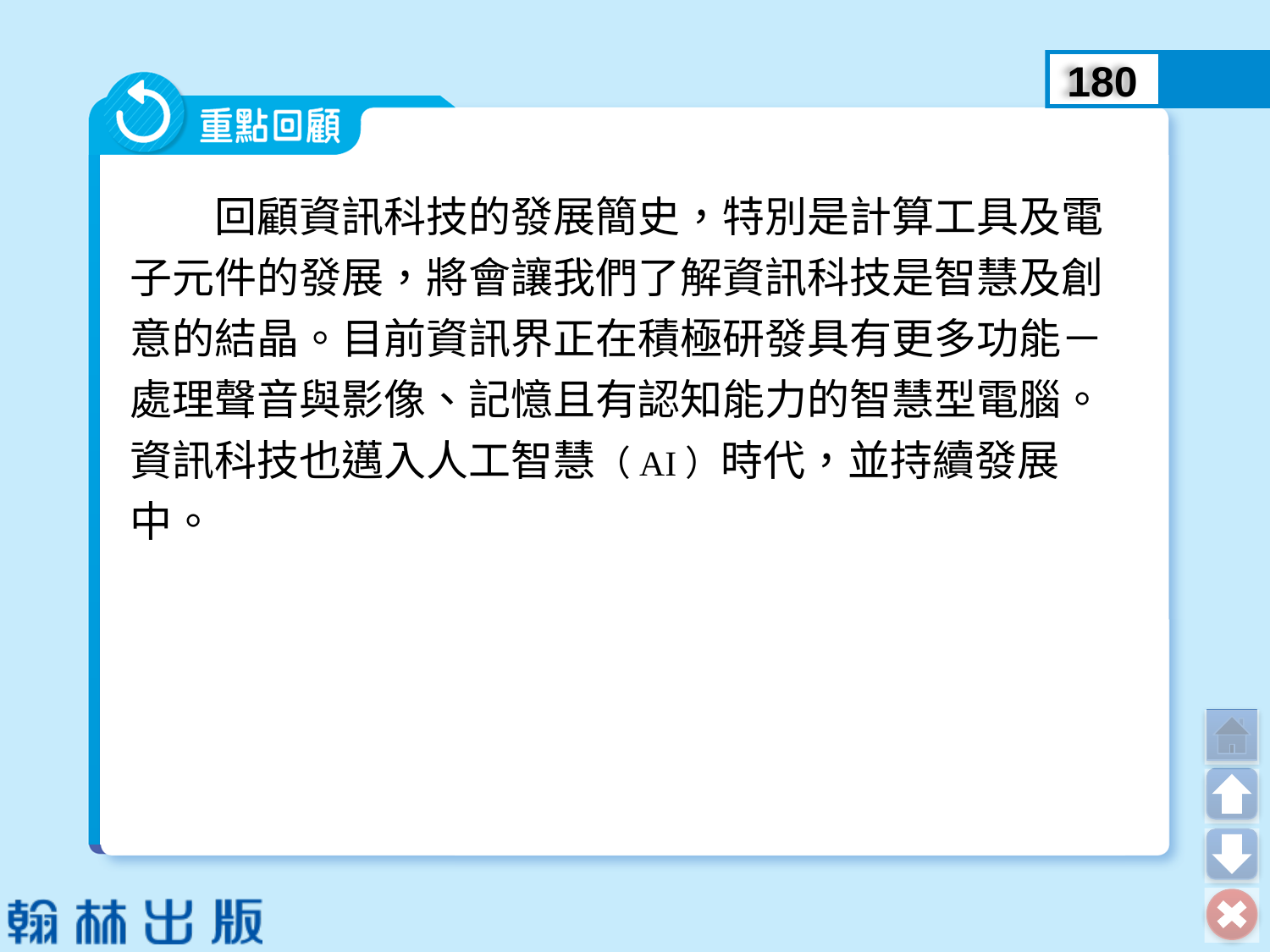

180
　　回顧資訊科技的發展簡史，特別是計算工具及電子元件的發展，將會讓我們了解資訊科技是智慧及創意的結晶。目前資訊界正在積極研發具有更多功能－處理聲音與影像、記憶且有認知能力的智慧型電腦。資訊科技也邁入人工智慧（AI）時代，並持續發展中。